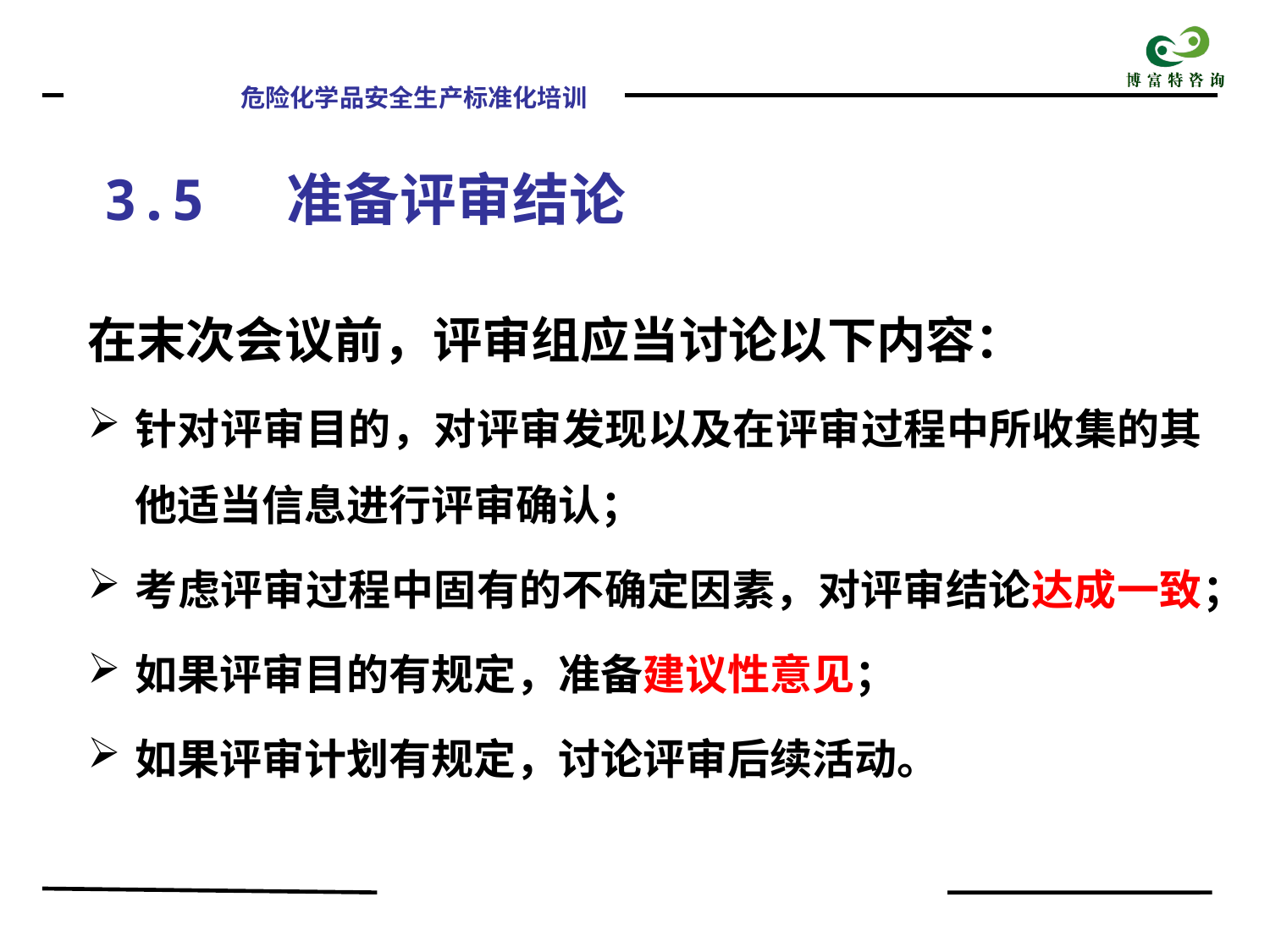

3.5  准备评审结论
在末次会议前，评审组应当讨论以下内容：
针对评审目的，对评审发现以及在评审过程中所收集的其他适当信息进行评审确认；
考虑评审过程中固有的不确定因素，对评审结论达成一致；
如果评审目的有规定，准备建议性意见；
如果评审计划有规定，讨论评审后续活动。